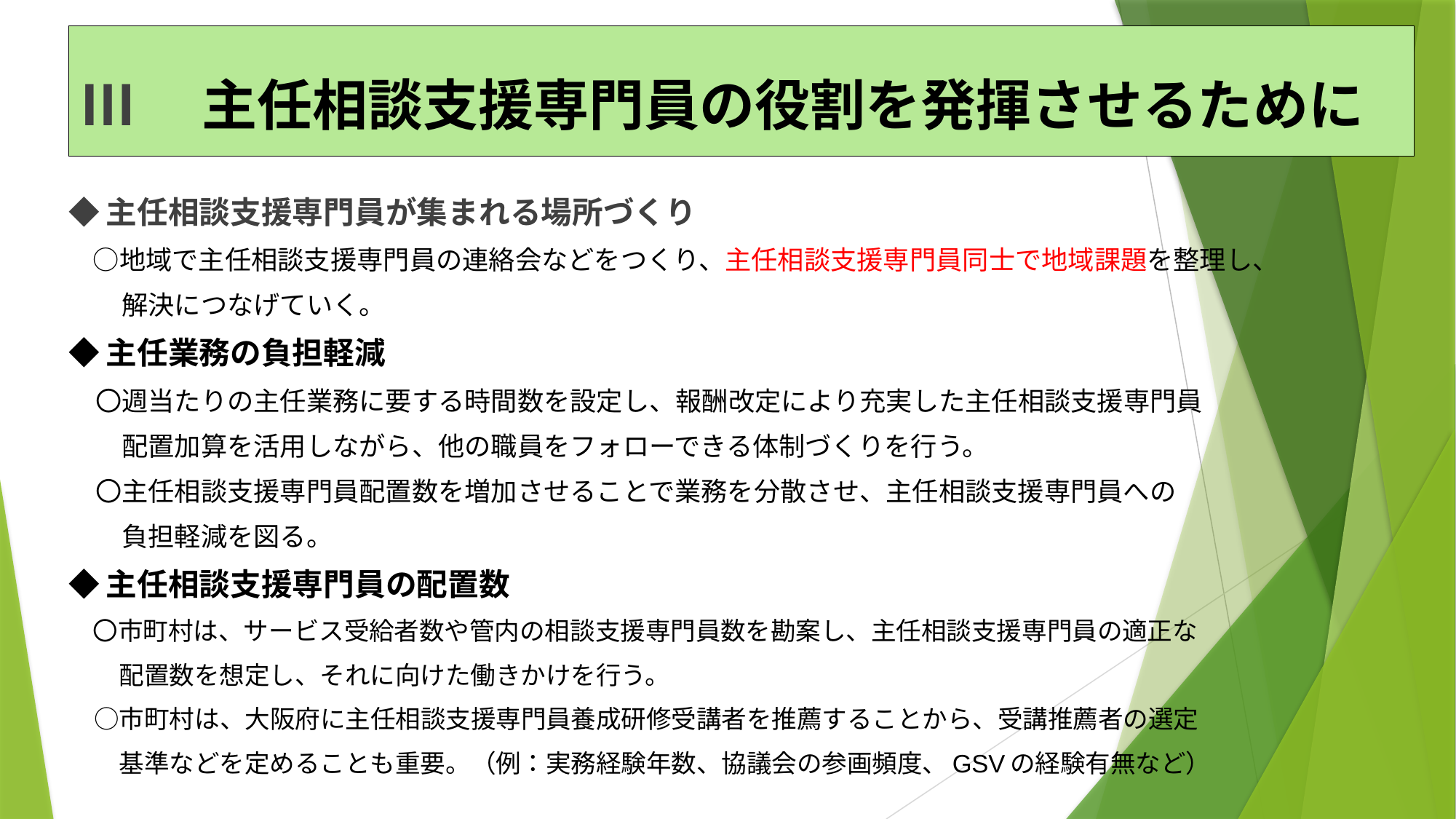

Ⅲ　主任相談支援専門員の役割を発揮させるために
◆主任相談支援専門員が集まれる場所づくり
　○地域で主任相談支援専門員の連絡会などをつくり、主任相談支援専門員同士で地域課題を整理し、
　　解決につなげていく。
◆主任業務の負担軽減
　〇週当たりの主任業務に要する時間数を設定し、報酬改定により充実した主任相談支援専門員
　　配置加算を活用しながら、他の職員をフォローできる体制づくりを行う。
　〇主任相談支援専門員配置数を増加させることで業務を分散させ、主任相談支援専門員への
　　負担軽減を図る。
◆主任相談支援専門員の配置数
　〇市町村は、サービス受給者数や管内の相談支援専門員数を勘案し、主任相談支援専門員の適正な
　　配置数を想定し、それに向けた働きかけを行う。
　○市町村は、大阪府に主任相談支援専門員養成研修受講者を推薦することから、受講推薦者の選定
　　基準などを定めることも重要。（例：実務経験年数、協議会の参画頻度、GSVの経験有無など）